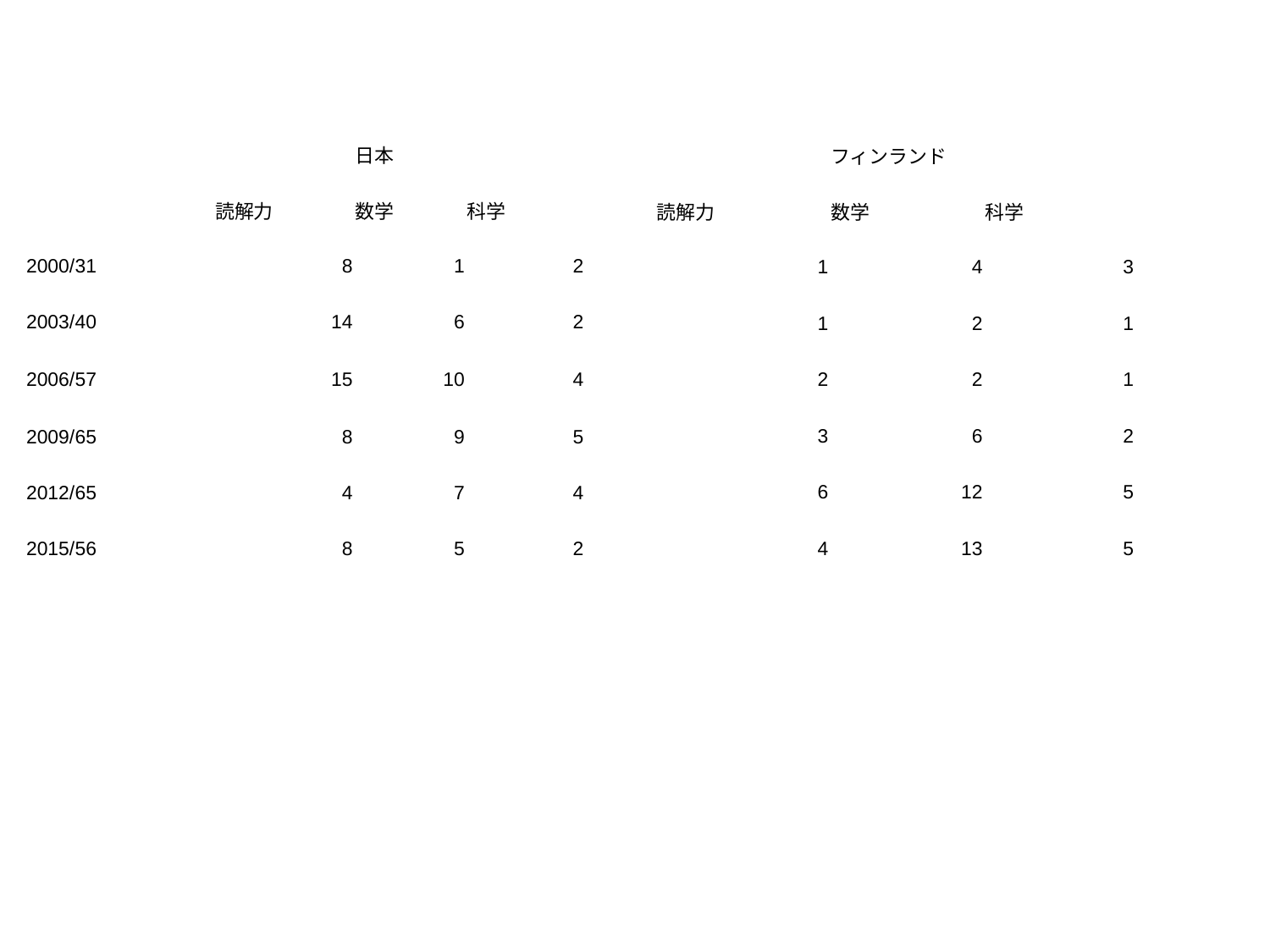

|  | フィンランド |  |
| --- | --- | --- |
| 読解力 | 数学 | 科学 |
| 1 | 4 | 3 |
| 1 | 2 | 1 |
| 2 | 2 | 1 |
| 3 | 6 | 2 |
| 6 | 12 | 5 |
| 4 | 13 | 5 |
|  |  | 日本 |  |
| --- | --- | --- | --- |
|  | 読解力 | 数学 | 科学 |
| 2000/31 | 8 | 1 | 2 |
| 2003/40 | 14 | 6 | 2 |
| 2006/57 | 15 | 10 | 4 |
| 2009/65 | 8 | 9 | 5 |
| 2012/65 | 4 | 7 | 4 |
| 2015/56 | 8 | 5 | 2 |